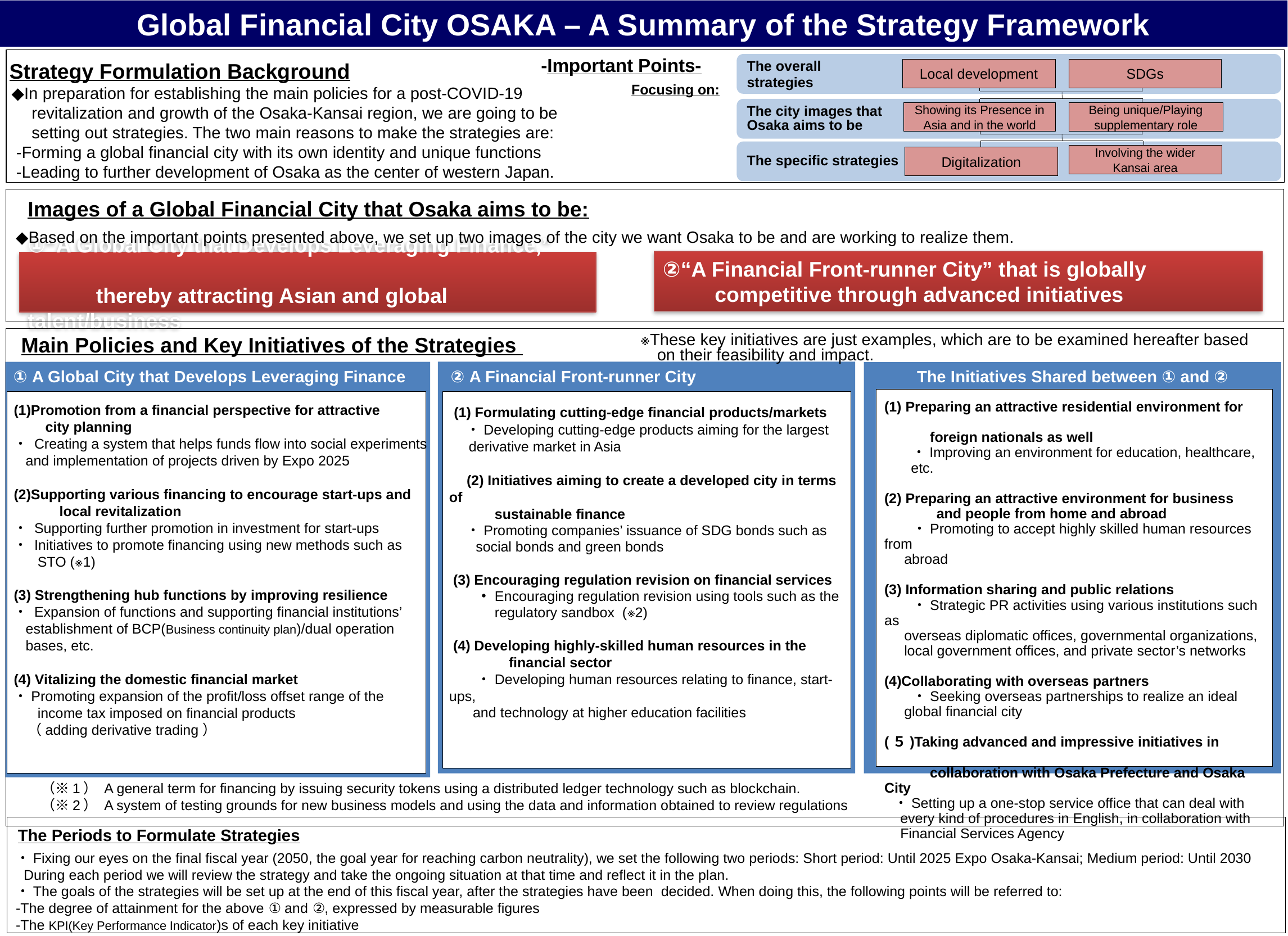

Global Financial City OSAKA – A Summary of the Strategy Framework

           -Important Points-
                         Focusing on:
The overall
strategies
Strategy Formulation Background
Local development
SDGs
◆In preparation for establishing the main policies for a post-COVID-19 revitalization and growth of the Osaka-Kansai region, we are going to be setting out strategies. The two main reasons to make the strategies are:
 -Forming a global financial city with its own identity and unique functions
 -Leading to further development of Osaka as the center of western Japan.

The city images that
Osaka aims to be

Showing its Presence in Asia and in the world
Being unique/Playing supplementary role
The specific strategies
Involving the wider Kansai area
Digitalization

Images of a Global Financial City that Osaka aims to be:
◆Based on the important points presented above, we set up two images of the city we want Osaka to be and are working to realize them.
②“A Financial Front-runner City” that is globally
　　 competitive through advanced initiatives
①“A Global City that Develops Leveraging Finance,”
　　　thereby attracting Asian and global talent/business
Main Policies and Key Initiatives of the Strategies
※These key initiatives are just examples, which are to be examined hereafter based on their feasibility and impact.

 ② A Financial Front-runner City
① A Global City that Develops Leveraging Finance
The Initiatives Shared between ① and ②
Preparing an attractive residential environment for
　　　foreign nationals as well
　　・Improving an environment for education, healthcare, etc.

(2) Preparing an attractive environment for business
 　　　and people from home and abroad
　　・Promoting to accept highly skilled human resources from
     abroad

(3) Information sharing and public relations
　　・Strategic PR activities using various institutions such as
     overseas diplomatic offices, governmental organizations,
     local government offices, and private sector’s networks

(4)Collaborating with overseas partners
　　・Seeking overseas partnerships to realize an ideal
     global financial city

(５)Taking advanced and impressive initiatives in
　　　collaboration with Osaka Prefecture and Osaka City
  ・Setting up a one-stop service office that can deal with
    every kind of procedures in English, in collaboration with
    Financial Services Agency
(1)Promotion from a financial perspective for attractive
　　city planning
・ Creating a system that helps funds flow into social experiments
   and implementation of projects driven by Expo 2025

(2)Supporting various financing to encourage start-ups and
　　　local revitalization
・ Supporting further promotion in investment for start-ups
・ Initiatives to promote financing using new methods such as
 　STO (※1)

(3) Strengthening hub functions by improving resilience
・ Expansion of functions and supporting financial institutions’
   establishment of BCP(Business continuity plan)/dual operation
   bases, etc.

(4) Vitalizing the domestic financial market
・Promoting expansion of the profit/loss offset range of the
 　income tax imposed on financial products
　（adding derivative trading）
 (1) Formulating cutting-edge financial products/markets
　 ・Developing cutting-edge products aiming for the largest
     derivative market in Asia

　(2) Initiatives aiming to create a developed city in terms of
　　　sustainable finance
　 ・Promoting companies’ issuance of SDG bonds such as social bonds and green bonds

 (3) Encouraging regulation revision on financial services
　　・Encouraging regulation revision using tools such as the
　　　regulatory sandbox  (※2)

 (4) Developing highly-skilled human resources in the
　　　　financial sector
　　・Developing human resources relating to finance, start-ups,
      and technology at higher education facilities
（※1） A general term for financing by issuing security tokens using a distributed ledger technology such as blockchain.
（※2） A system of testing grounds for new business models and using the data and information obtained to review regulations

The Periods to Formulate Strategies
・Fixing our eyes on the final fiscal year (2050, the goal year for reaching carbon neutrality), we set the following two periods: Short period: Until 2025 Expo Osaka-Kansai; Medium period: Until 2030
  During each period we will review the strategy and take the ongoing situation at that time and reflect it in the plan.
・The goals of the strategies will be set up at the end of this fiscal year, after the strategies have been  decided. When doing this, the following points will be referred to:
-The degree of attainment for the above ① and ②, expressed by measurable figures
-The KPI(Key Performance Indicator)s of each key initiative